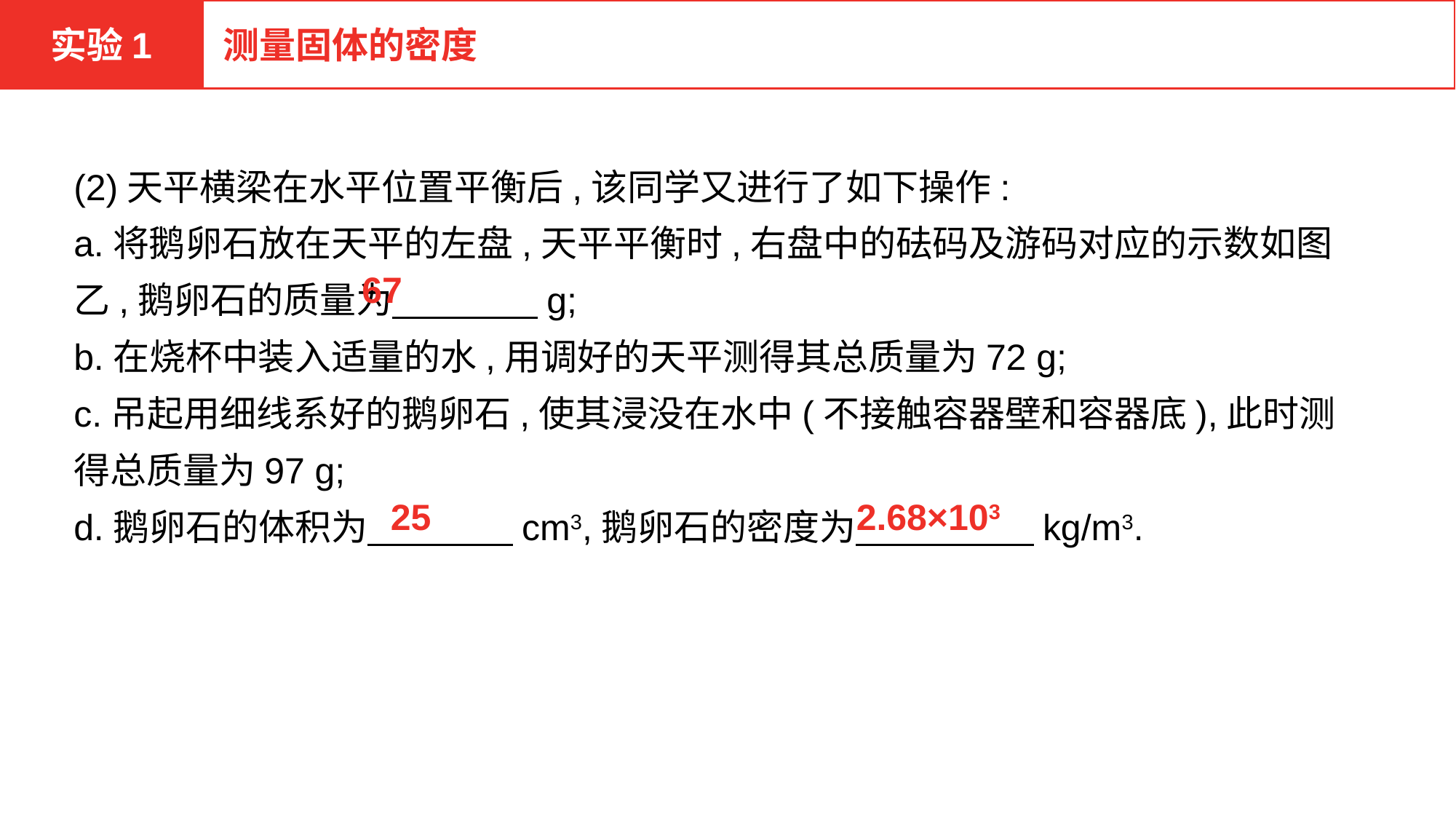

实验1
测量固体的密度
(2)天平横梁在水平位置平衡后,该同学又进行了如下操作:
a.将鹅卵石放在天平的左盘,天平平衡时,右盘中的砝码及游码对应的示数如图乙,鹅卵石的质量为　　　　g;
b.在烧杯中装入适量的水,用调好的天平测得其总质量为72 g;
c.吊起用细线系好的鹅卵石,使其浸没在水中(不接触容器壁和容器底),此时测得总质量为97 g;
d.鹅卵石的体积为　　　　cm3,鹅卵石的密度为　    　　　kg/m3.
67
25
2.68×103